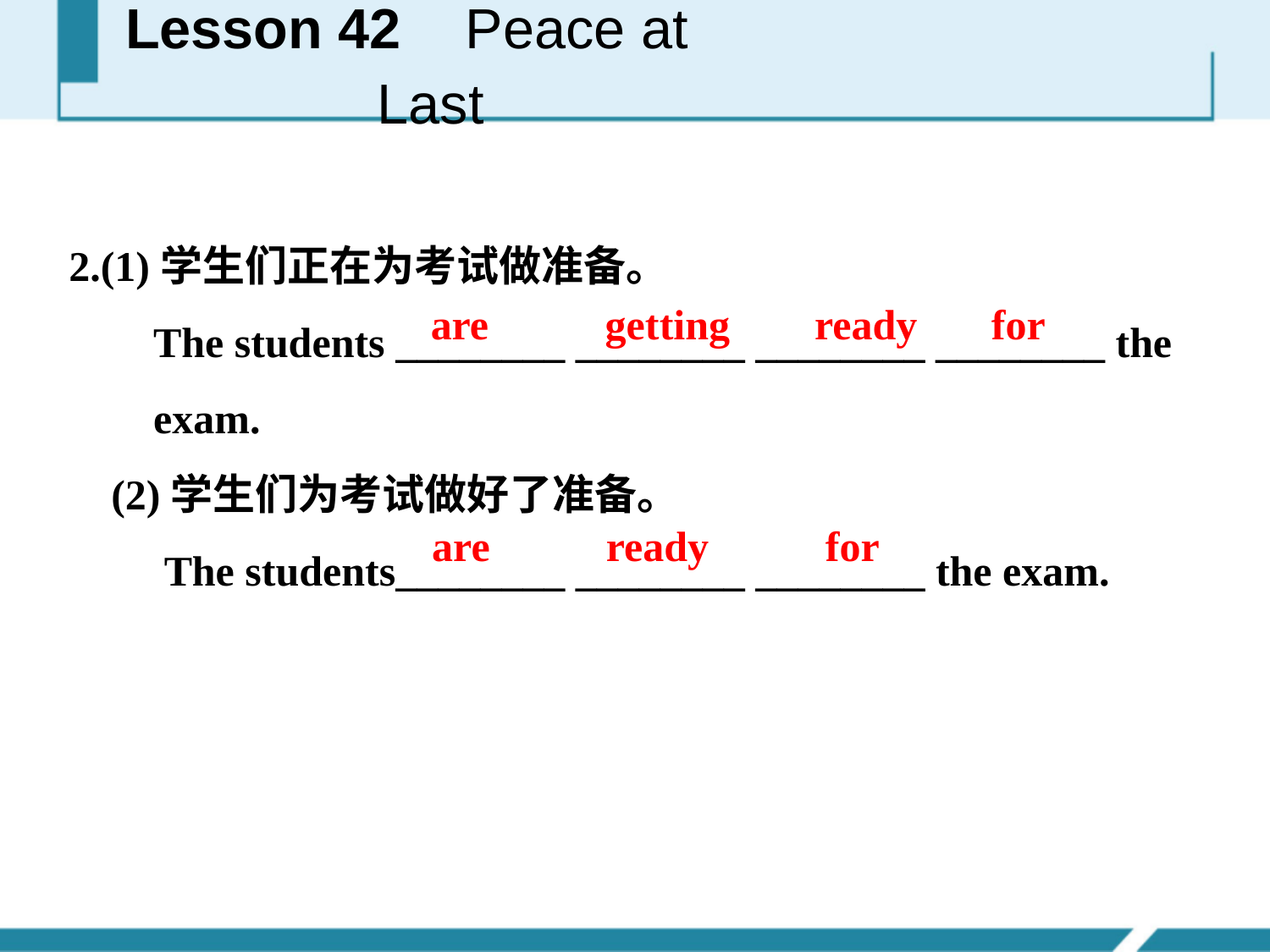

Lesson 42   Peace at Last
2.(1)学生们正在为考试做准备。
        The students ________ ________ ________ ________ the
        exam.
    (2)学生们为考试做好了准备。
         The students________ ________ ________ the exam.
are           getting        ready       for
are           ready           for